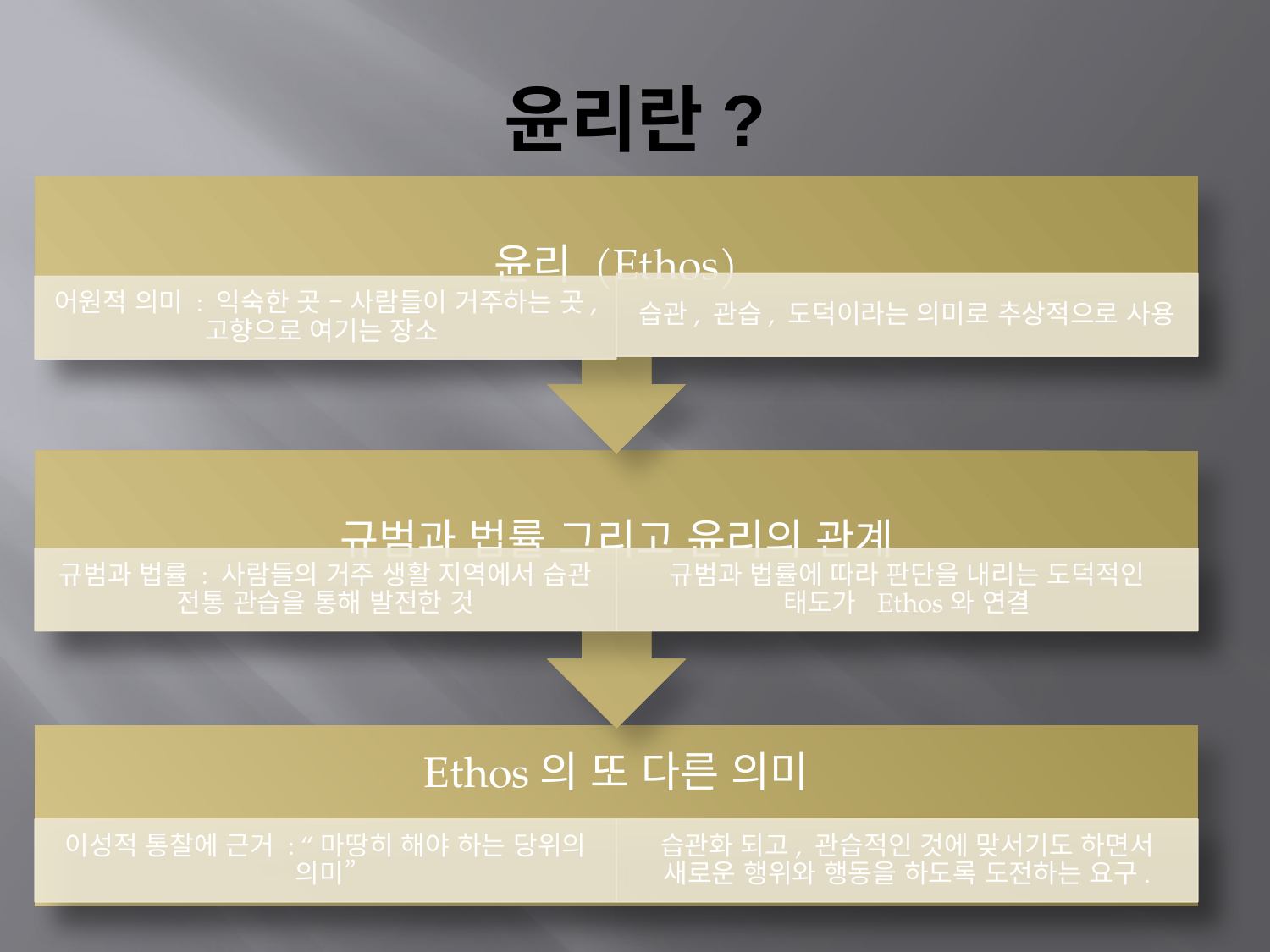

# 윤리란?
Ethos의 또 다른 의미
이성적 통찰에 근거 : “마땅히 해야 하는 당위의 의미”
습관화 되고, 관습적인 것에 맞서기도 하면서 새로운 행위와 행동을 하도록 도전하는 요구.
규범과 법률 그리고 윤리의 관계
규범과 법률 : 사람들의 거주 생활 지역에서 습관 전통 관습을 통해 발전한 것
규범과 법률에 따라 판단을 내리는 도덕적인 태도가  Ethos와 연결
윤리 (Ethos)
어원적 의미 : 익숙한 곳 – 사람들이 거주하는 곳, 고향으로 여기는 장소
습관, 관습, 도덕이라는 의미로 추상적으로 사용